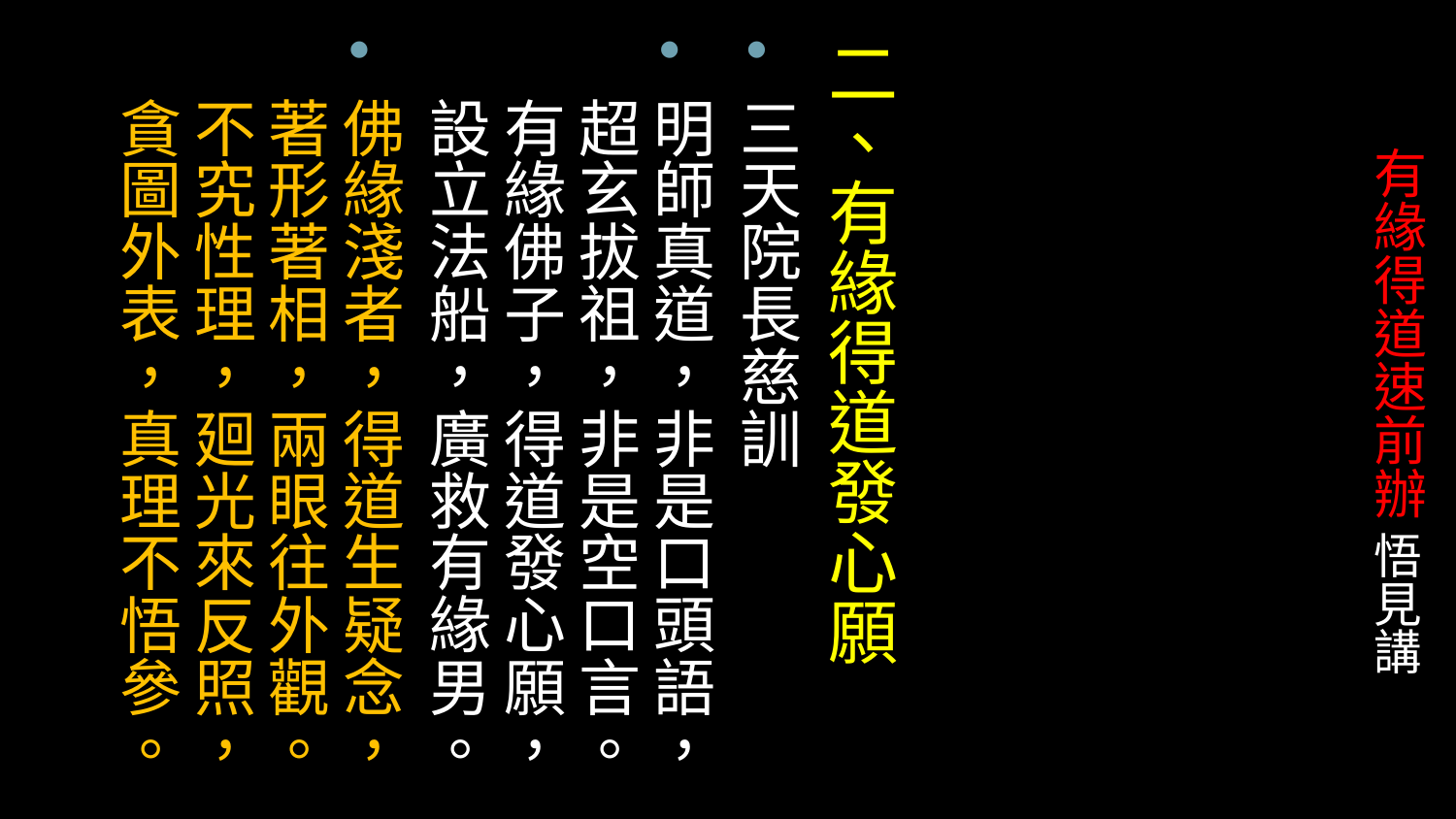

二、有緣得道發心願
三天院長慈訓
明師真道，非是口頭語，
超玄拔祖，非是空口言。
有緣佛子，得道發心願，
設立法船，廣救有緣男。
佛緣淺者，得道生疑念，
著形著相，兩眼往外觀。
不究性理，廻光來反照，
貪圖外表，真理不悟參。

# 有緣得道速前辦 悟見講